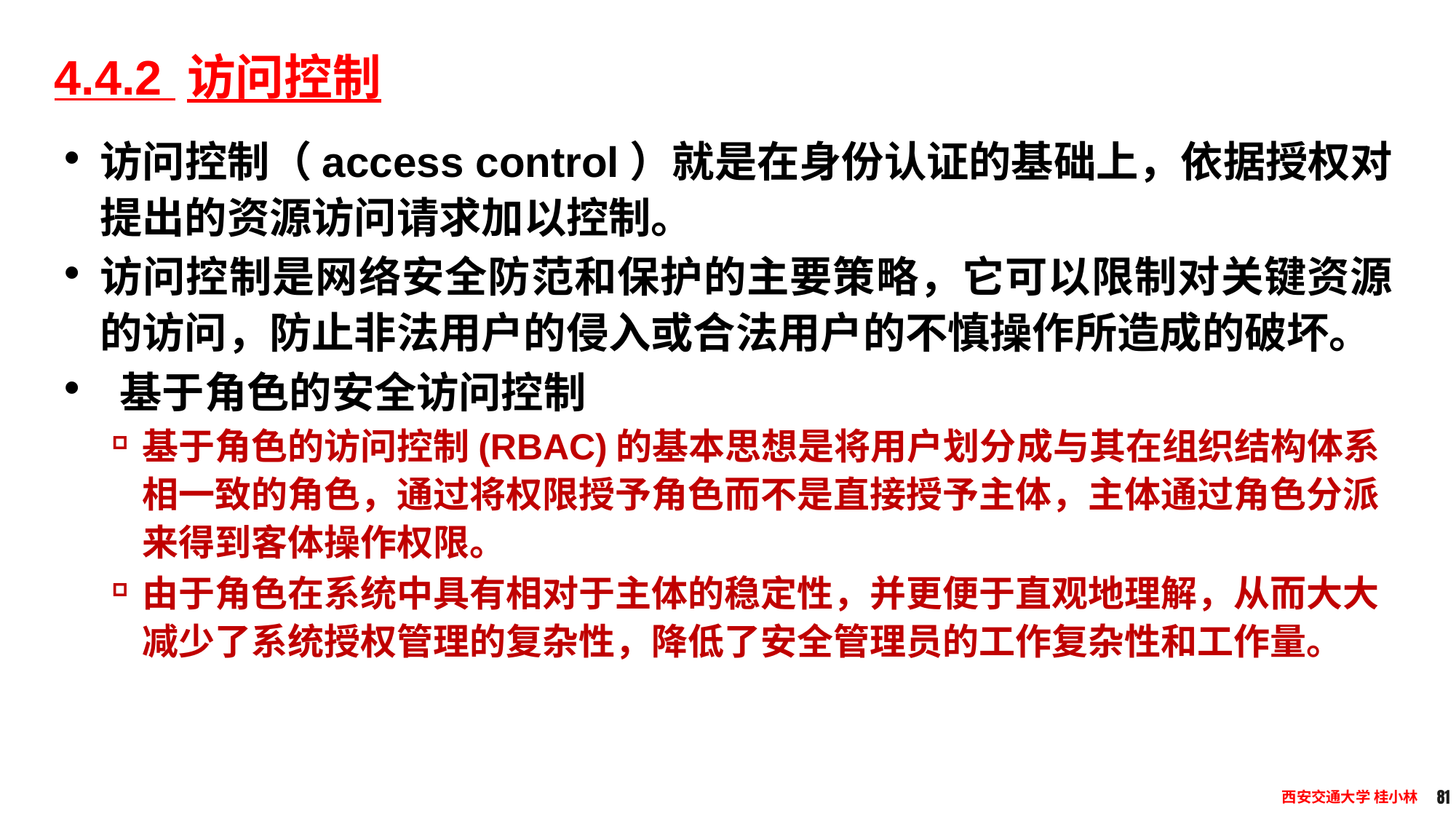

# 4.4.2 访问控制
访问控制（access control）就是在身份认证的基础上，依据授权对提出的资源访问请求加以控制。
访问控制是网络安全防范和保护的主要策略，它可以限制对关键资源的访问，防止非法用户的侵入或合法用户的不慎操作所造成的破坏。
 基于角色的安全访问控制
基于角色的访问控制(RBAC)的基本思想是将用户划分成与其在组织结构体系相一致的角色，通过将权限授予角色而不是直接授予主体，主体通过角色分派来得到客体操作权限。
由于角色在系统中具有相对于主体的稳定性，并更便于直观地理解，从而大大减少了系统授权管理的复杂性，降低了安全管理员的工作复杂性和工作量。